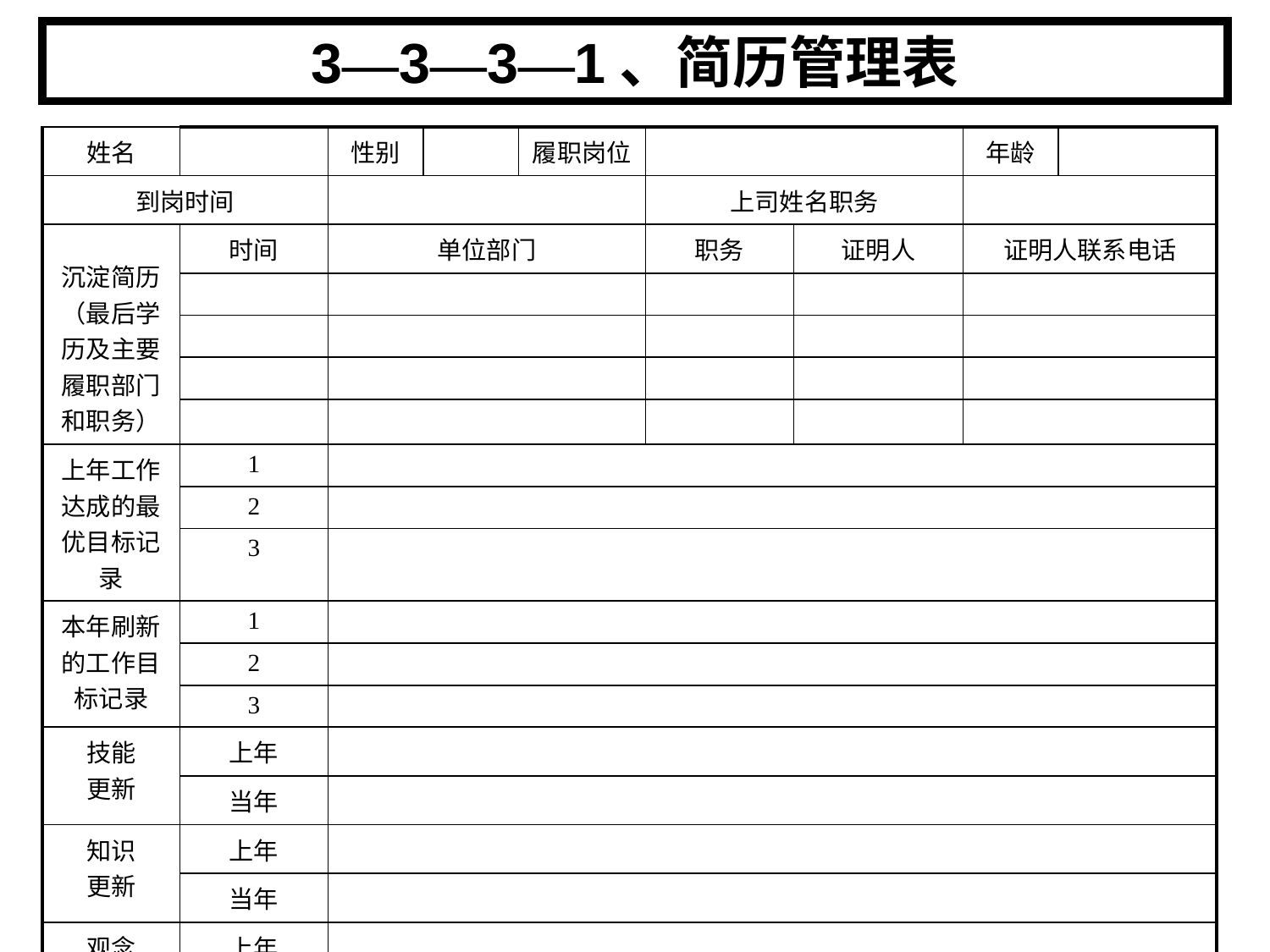

3—3—3—1、简历管理表
| 姓名 |  | 性别 |  | 履职岗位 |  |  | 年龄 |  |
| --- | --- | --- | --- | --- | --- | --- | --- | --- |
| 到岗时间 |  |  |  |  | 上司姓名职务 |  |  |  |
| 沉淀简历（最后学历及主要履职部门和职务） | 时间 | 单位部门 |  |  | 职务 | 证明人 | 证明人联系电话 |  |
|  |  |  |  |  |  |  |  |  |
|  |  |  |  |  |  |  |  |  |
|  |  |  |  |  |  |  |  |  |
|  |  |  |  |  |  |  |  |  |
| 上年工作达成的最优目标记录 | 1 |  |  |  |  |  |  |  |
|  | 2 |  |  |  |  |  |  |  |
|  | 3 |  |  |  |  |  |  |  |
| 本年刷新的工作目标记录 | 1 |  |  |  |  |  |  |  |
|  | 2 |  |  |  |  |  |  |  |
|  | 3 |  |  |  |  |  |  |  |
| 技能 更新 | 上年 |  |  |  |  |  |  |  |
|  | 当年 |  |  |  |  |  |  |  |
| 知识 更新 | 上年 |  |  |  |  |  |  |  |
|  | 当年 |  |  |  |  |  |  |  |
| 观念 更新 | 上年 |  |  |  |  |  |  |  |
|  | 当年 |  |  |  |  |  |  |  |